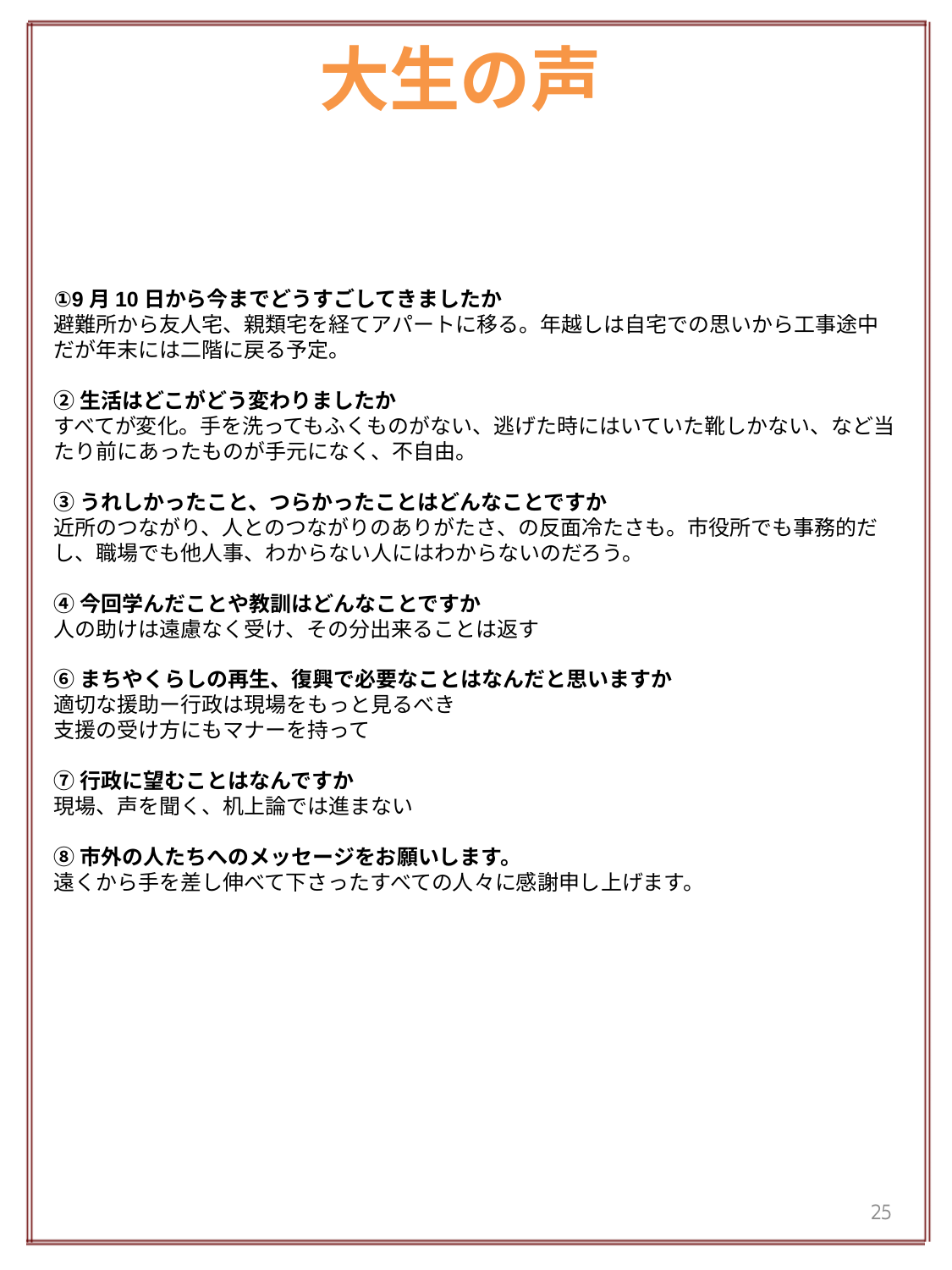

# 大生の声
①9月10日から今までどうすごしてきましたか
避難所から友人宅、親類宅を経てアパートに移る。年越しは自宅での思いから工事途中だが年末には二階に戻る予定。

②生活はどこがどう変わりましたか
すべてが変化。手を洗ってもふくものがない、逃げた時にはいていた靴しかない、など当たり前にあったものが手元になく、不自由。

③うれしかったこと、つらかったことはどんなことですか
近所のつながり、人とのつながりのありがたさ、の反面冷たさも。市役所でも事務的だし、職場でも他人事、わからない人にはわからないのだろう。

④今回学んだことや教訓はどんなことですか
人の助けは遠慮なく受け、その分出来ることは返す

⑥まちやくらしの再生、復興で必要なことはなんだと思いますか
適切な援助ー行政は現場をもっと見るべき
支援の受け方にもマナーを持って

⑦行政に望むことはなんですか
現場、声を聞く、机上論では進まない

⑧市外の人たちへのメッセージをお願いします。
遠くから手を差し伸べて下さったすべての人々に感謝申し上げます。

25